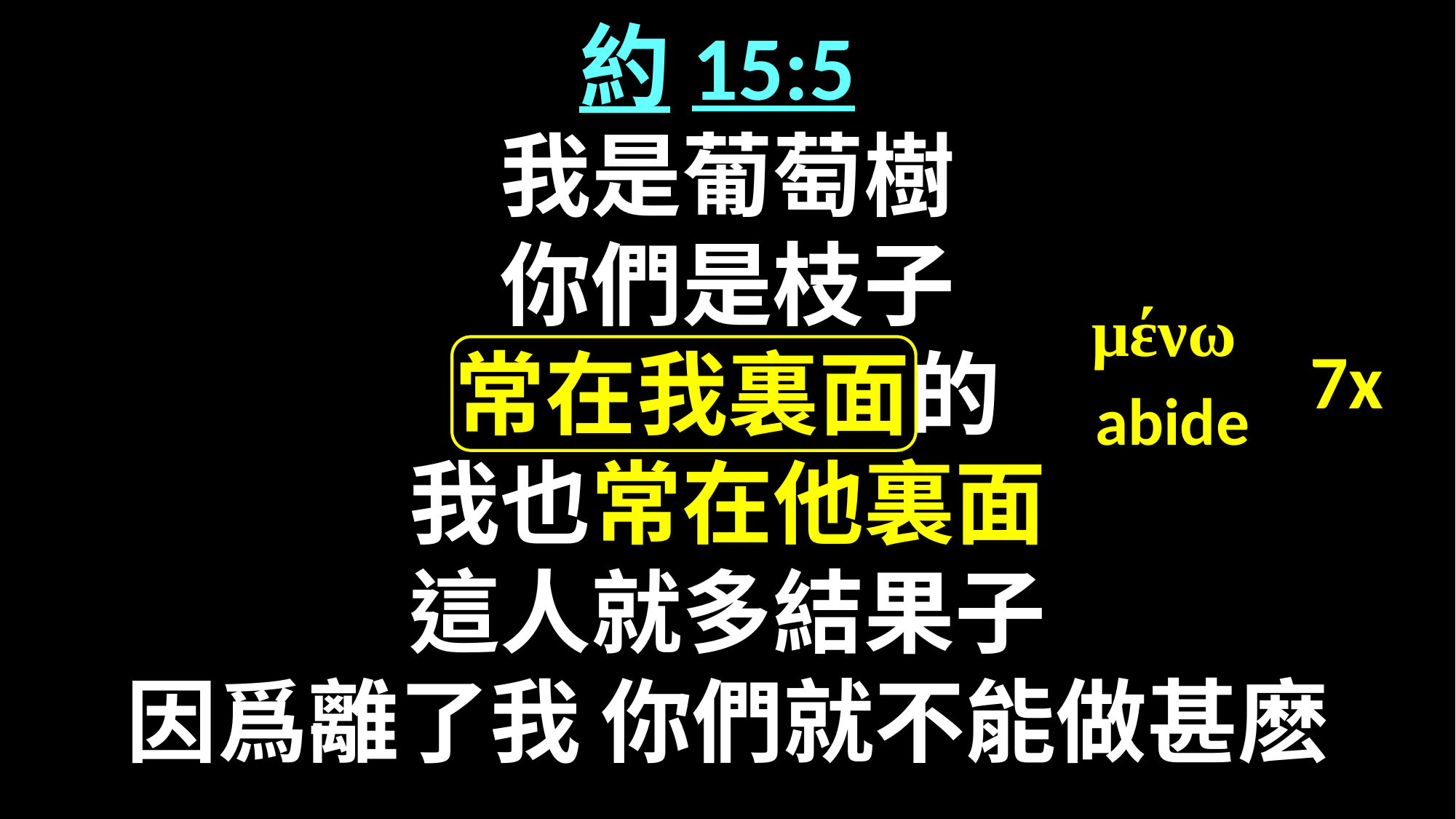

約15:5
我是葡萄樹
你們是枝子
常在我裏面的
我也常在他裏面
這人就多結果子
因爲離了我 你們就不能做甚麽
μένω
7x

abide